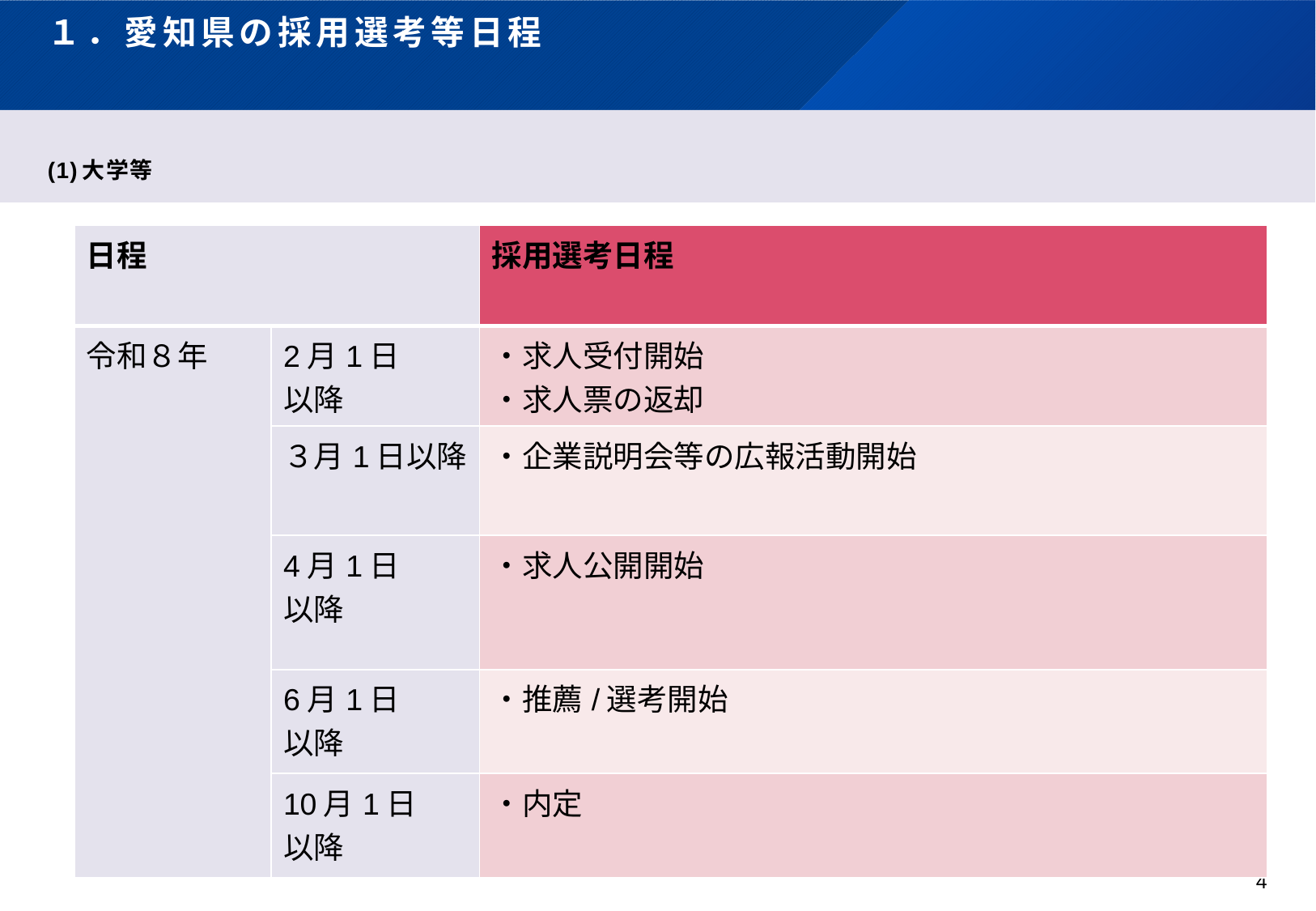

# １．愛知県の採用選考等日程
(1)大学等

| 日程 |  | 採用選考日程 |
| --- | --- | --- |
| 令和８年 | 2月1日 以降 | ・求人受付開始 ・求人票の返却 |
|  | ３月1日以降 | ・企業説明会等の広報活動開始 |
|  | 4月1日 以降 | ・求人公開開始 |
|  | 6月1日 以降 | ・推薦/選考開始 |
|  | 10月1日 以降 | ・内定 |
4